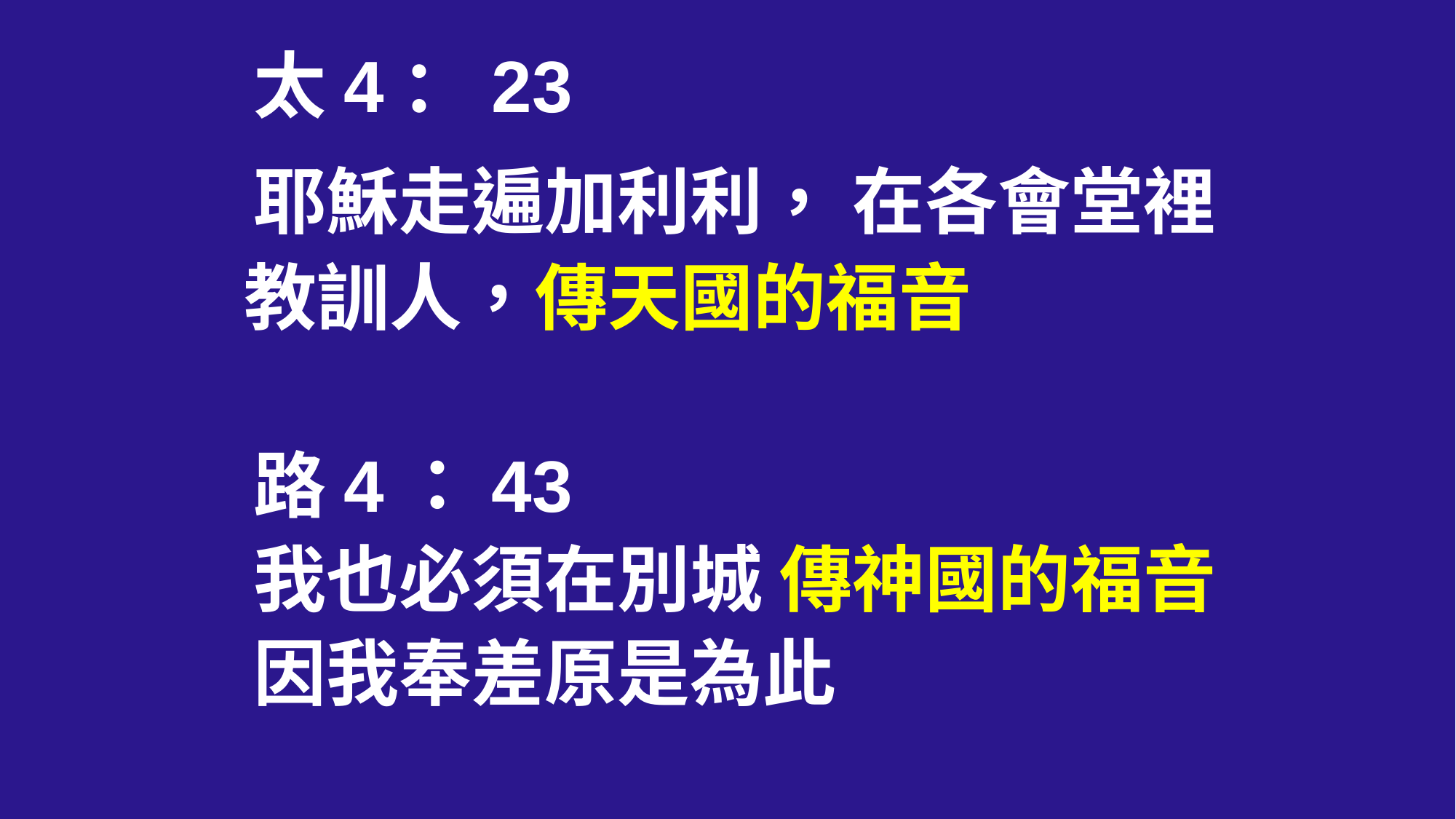

太4：23
耶穌走遍加利利， 在各會堂裡教訓人，傳天國的福音

路4：43
我也必須在別城 傳神國的福音
因我奉差原是為此